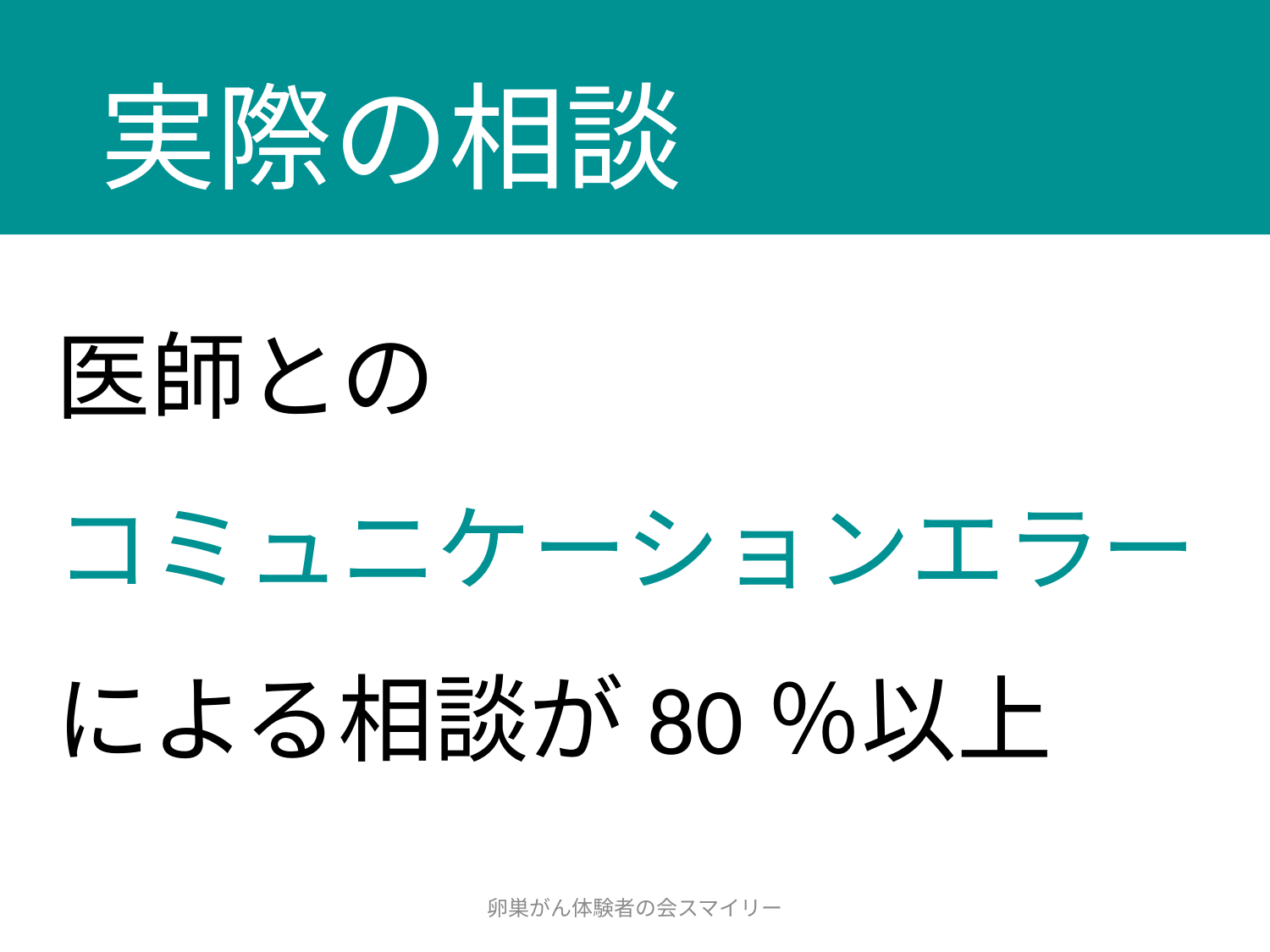

# 実際の相談
医師との
コミュニケーションエラーによる相談が80％以上
卵巣がん体験者の会スマイリー